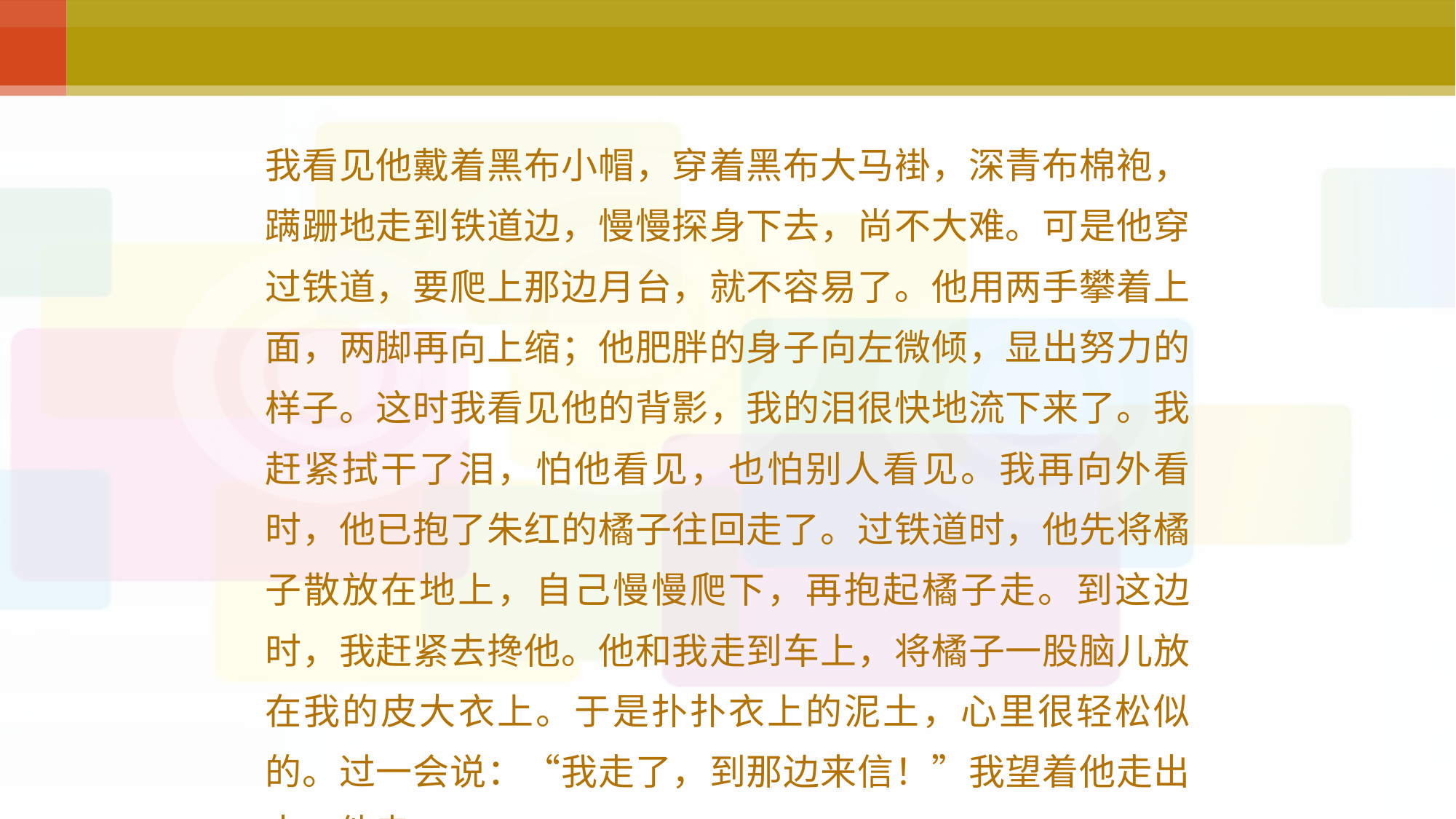

我看见他戴着黑布小帽，穿着黑布大马褂，深青布棉袍，蹒跚地走到铁道边，慢慢探身下去，尚不大难。可是他穿过铁道，要爬上那边月台，就不容易了。他用两手攀着上面，两脚再向上缩；他肥胖的身子向左微倾，显出努力的样子。这时我看见他的背影，我的泪很快地流下来了。我赶紧拭干了泪，怕他看见，也怕别人看见。我再向外看时，他已抱了朱红的橘子往回走了。过铁道时，他先将橘子散放在地上，自己慢慢爬下，再抱起橘子走。到这边时，我赶紧去搀他。他和我走到车上，将橘子一股脑儿放在我的皮大衣上。于是扑扑衣上的泥土，心里很轻松似的。过一会说：“我走了，到那边来信！”我望着他走出去。他走